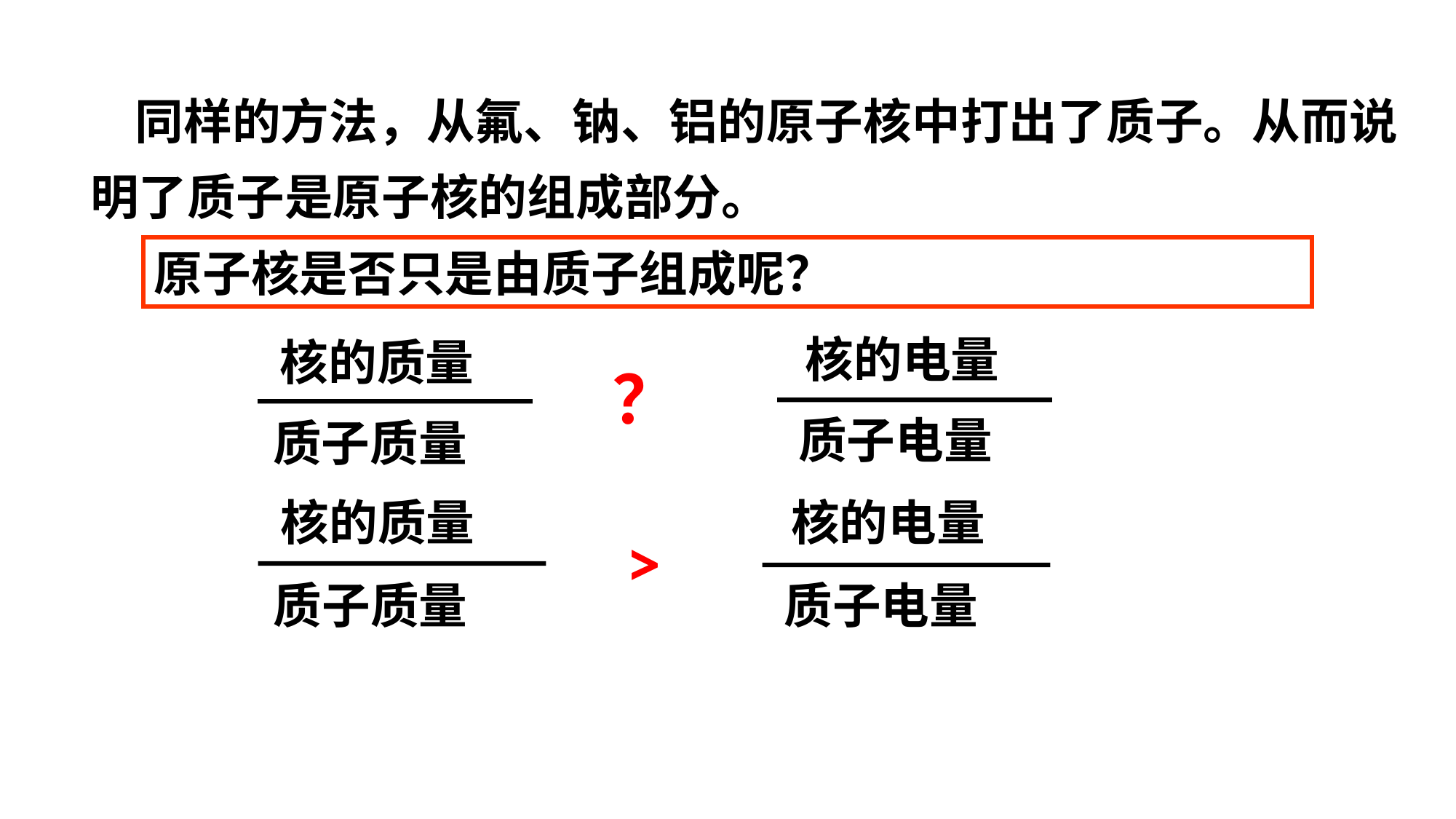

同样的方法，从氟、钠、铝的原子核中打出了质子。从而说明了质子是原子核的组成部分。
原子核是否只是由质子组成呢？
核的电量

质子电量
核的质量

质子质量
？
核的质量

质子质量
核的电量

质子电量
>